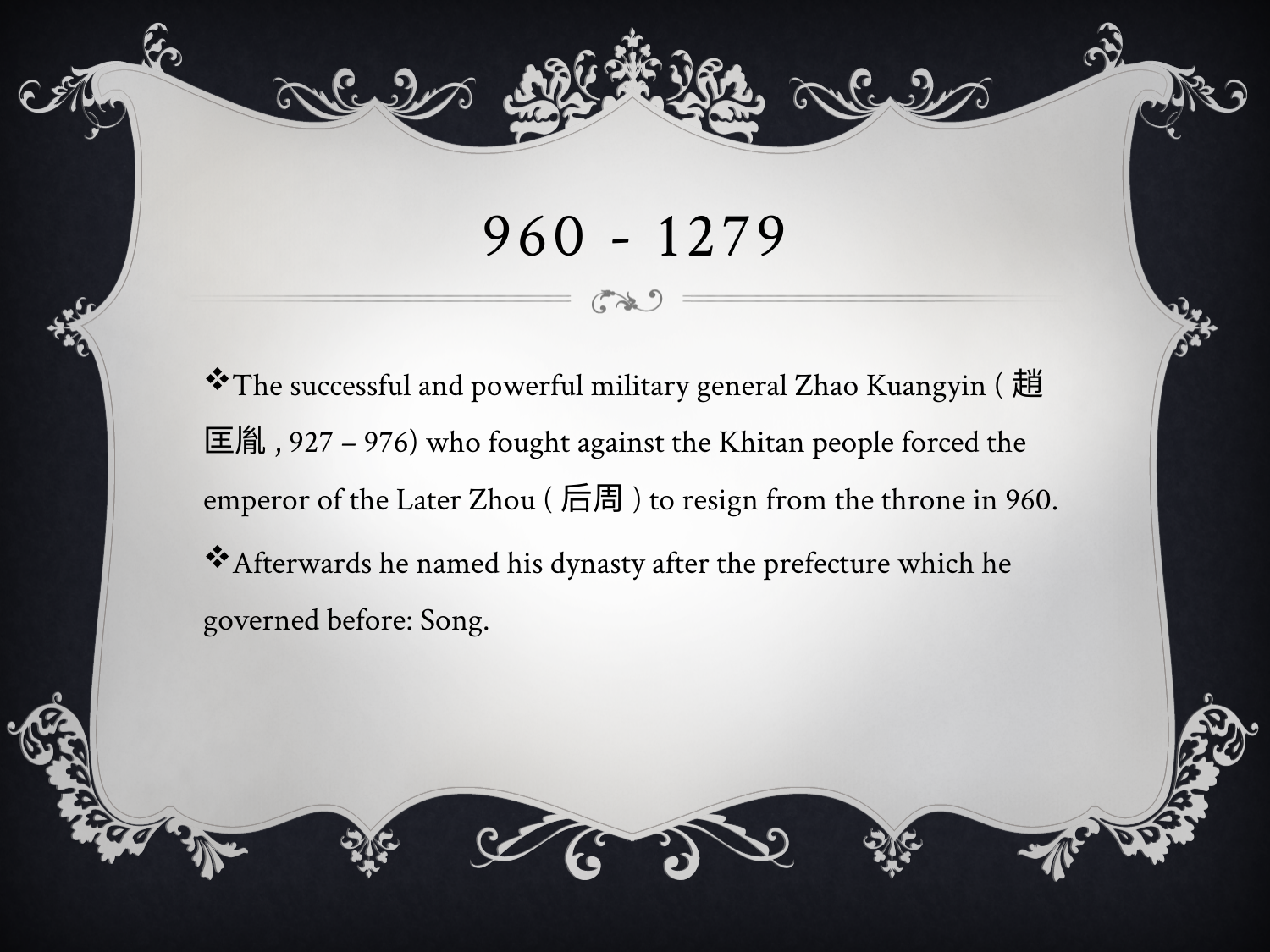

# 960 - 1279
The successful and powerful military general Zhao Kuangyin (趙匡胤, 927 – 976) who fought against the Khitan people forced the emperor of the Later Zhou (后周) to resign from the throne in 960.
Afterwards he named his dynasty after the prefecture which he governed before: Song.